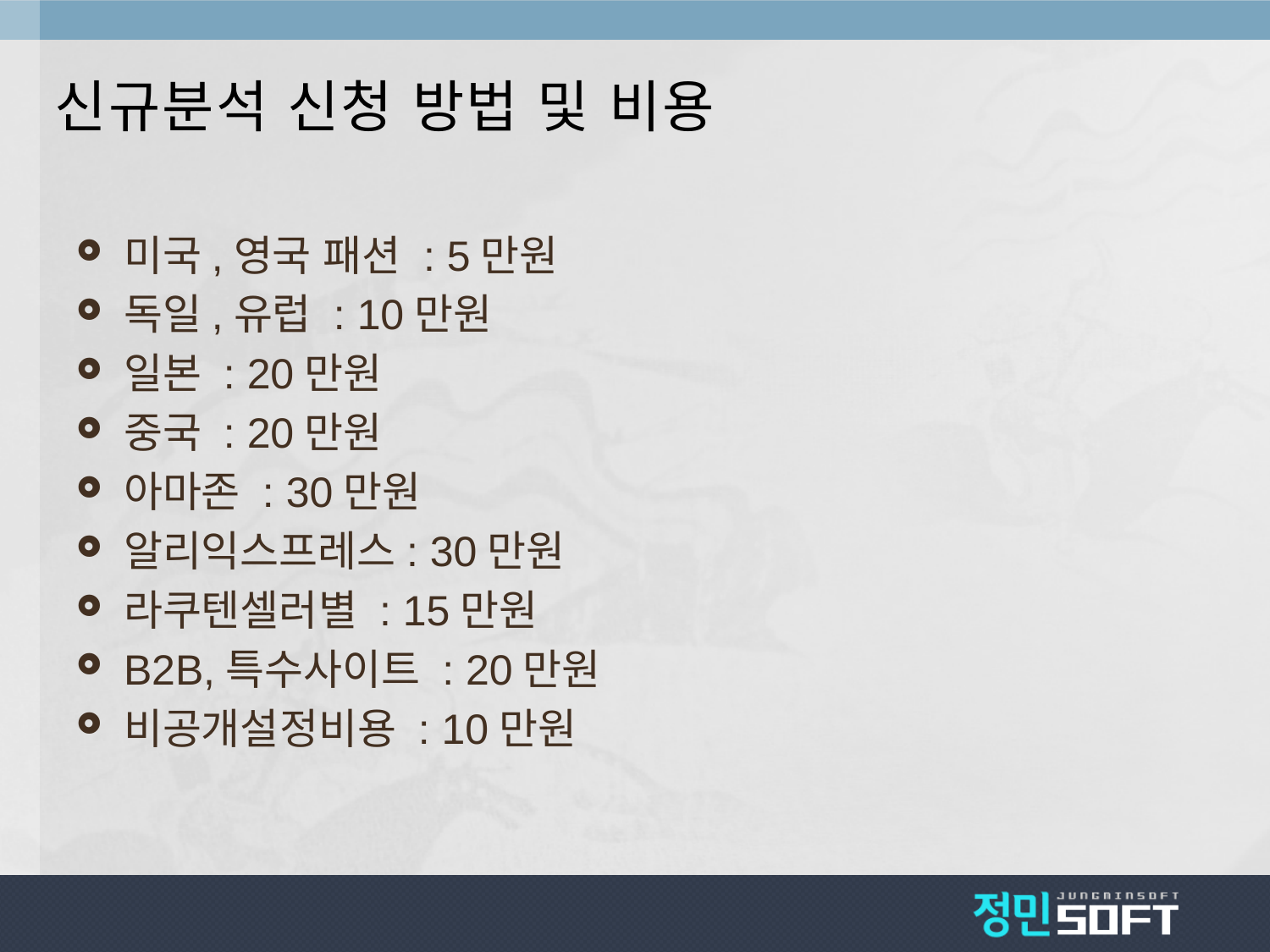

# 신규분석 신청 방법 및 비용
미국,영국 패션 : 5만원
독일,유럽 : 10만원
일본 : 20만원
중국 : 20만원
아마존 : 30만원
알리익스프레스: 30만원
라쿠텐셀러별 : 15만원
B2B,특수사이트 : 20만원
비공개설정비용 : 10만원